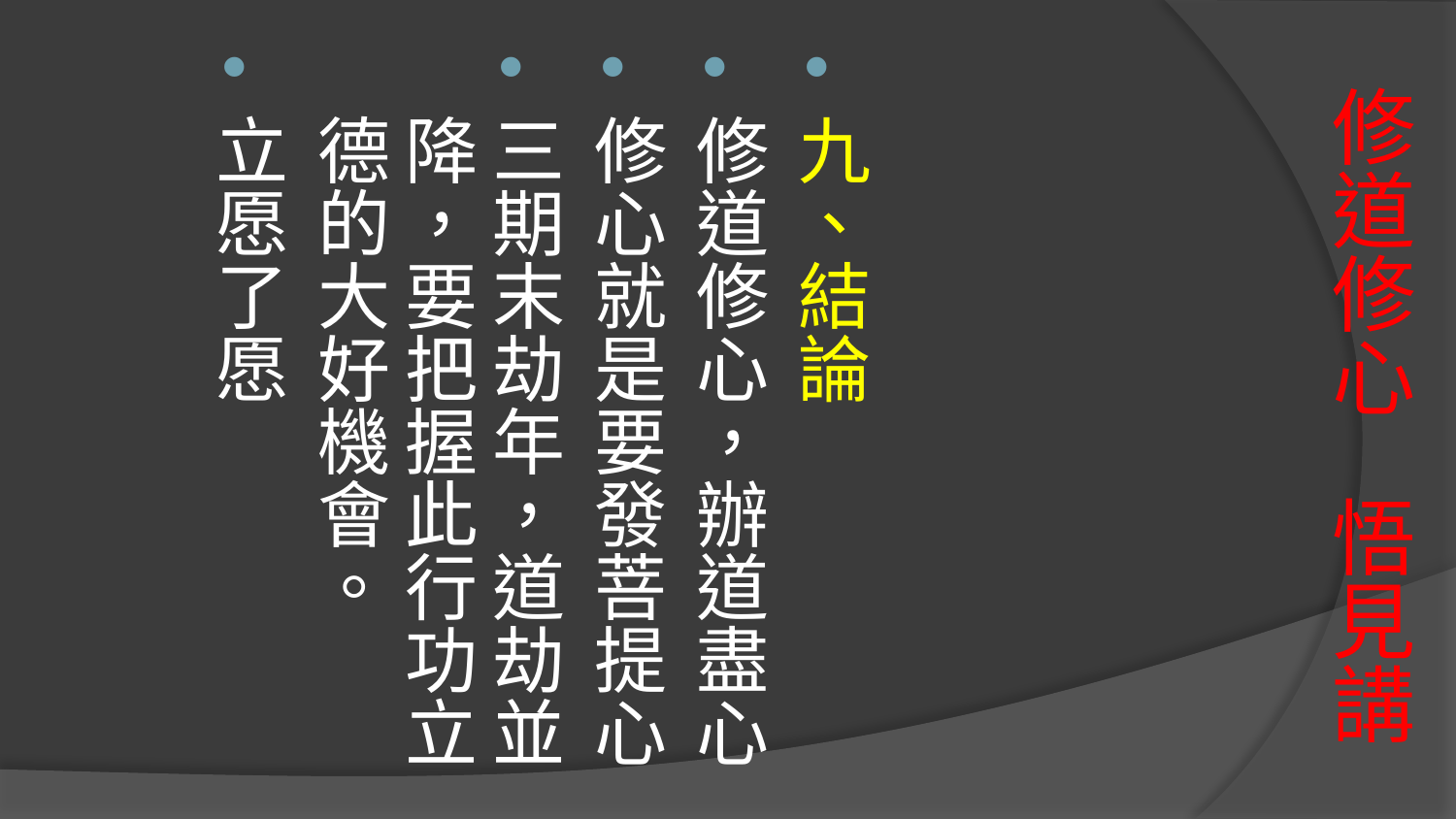

九、結論
修道修心，辦道盡心
修心就是要發菩提心
三期末劫年，道劫並降，要把握此行功立德的大好機會。
立愿了愿

# 修道修心    悟見講